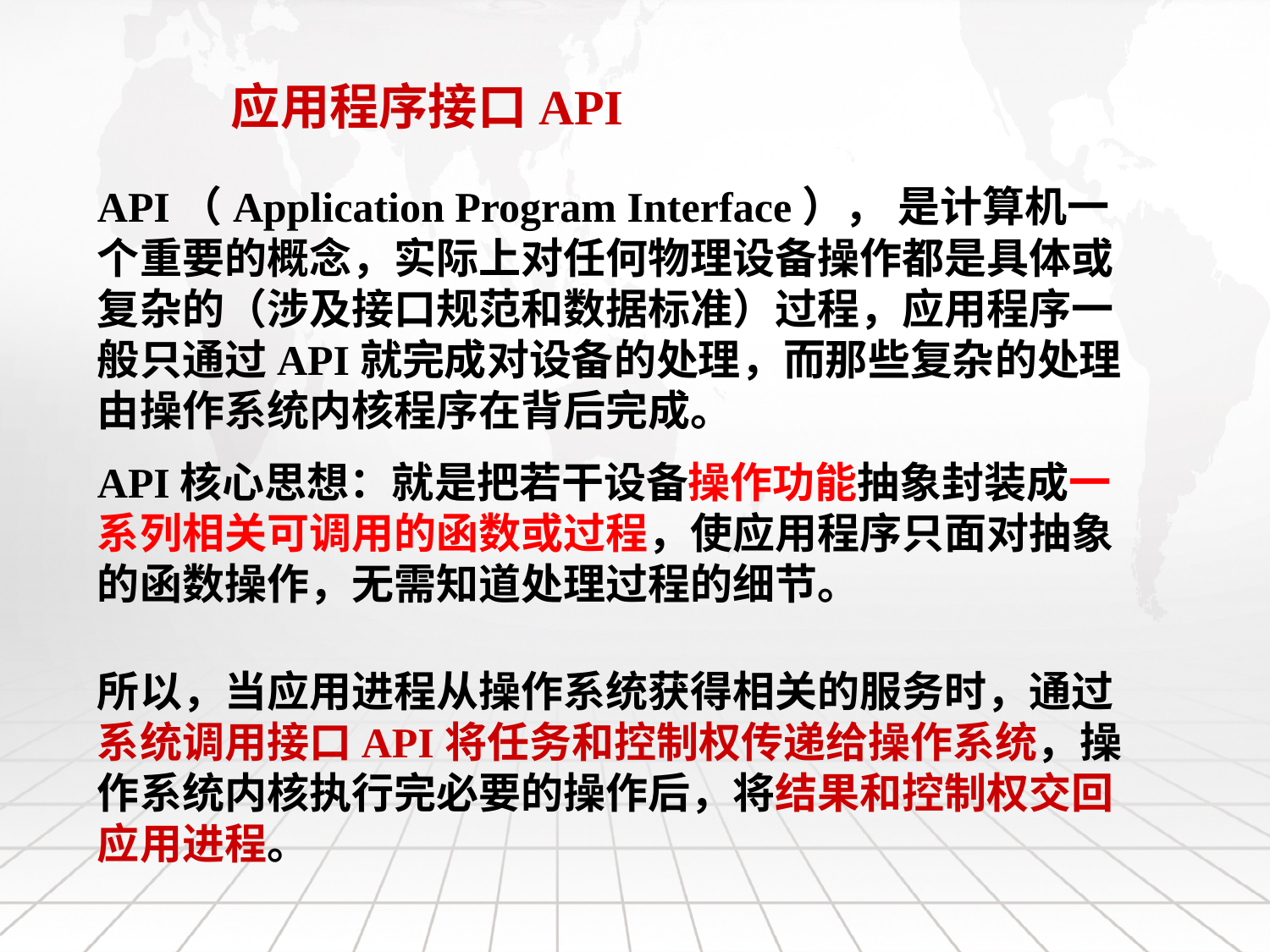

应用程序接口API
API（Application Program Interface）， 是计算机一个重要的概念，实际上对任何物理设备操作都是具体或复杂的（涉及接口规范和数据标准）过程，应用程序一般只通过API就完成对设备的处理，而那些复杂的处理由操作系统内核程序在背后完成。
API核心思想：就是把若干设备操作功能抽象封装成一系列相关可调用的函数或过程，使应用程序只面对抽象的函数操作，无需知道处理过程的细节。
所以，当应用进程从操作系统获得相关的服务时，通过系统调用接口API将任务和控制权传递给操作系统，操作系统内核执行完必要的操作后，将结果和控制权交回应用进程。